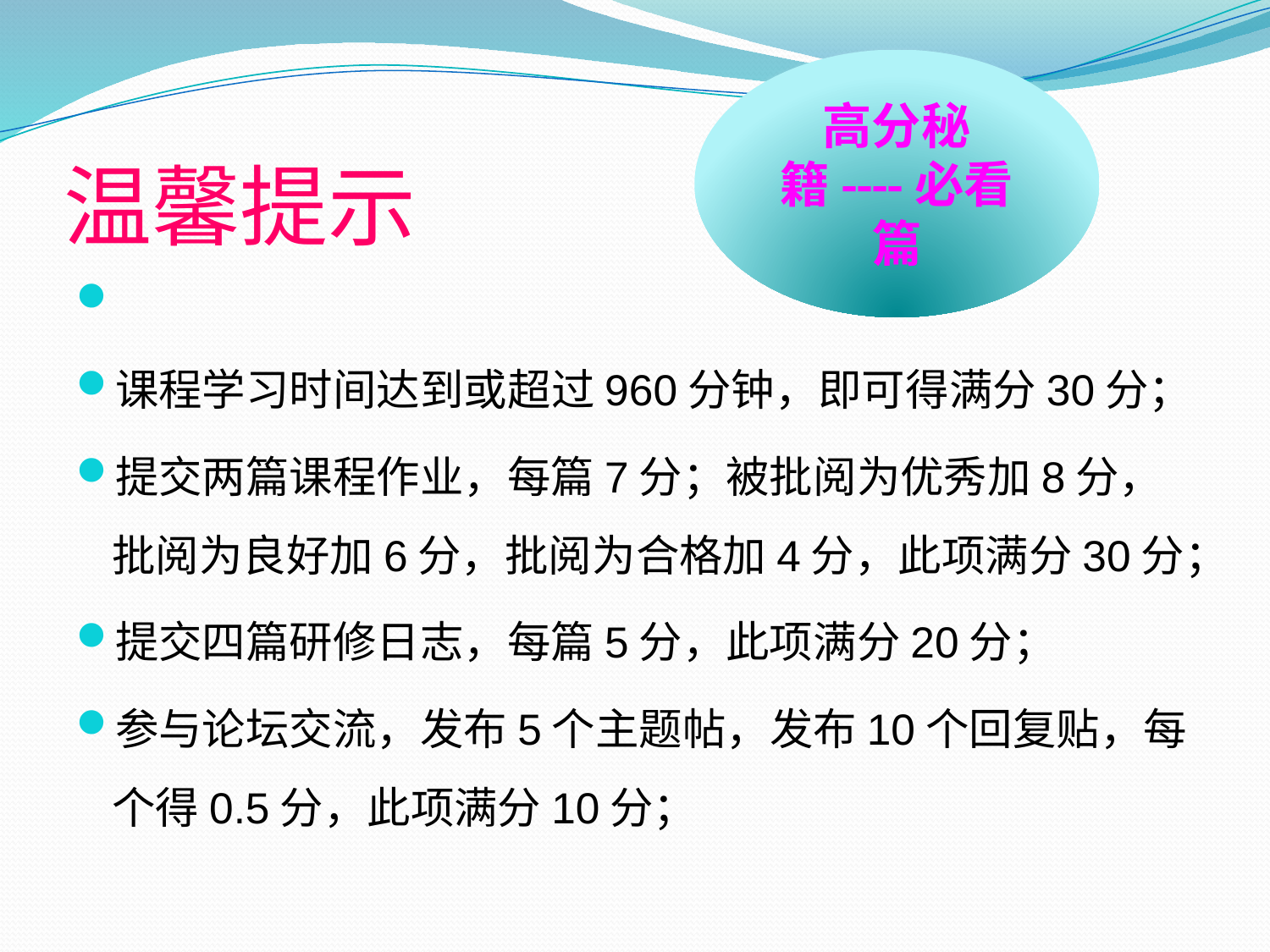

高分秘籍----必看篇
# 温馨提示

课程学习时间达到或超过960分钟，即可得满分30分；
提交两篇课程作业，每篇7分；被批阅为优秀加8分，批阅为良好加6分，批阅为合格加4分，此项满分30分；
提交四篇研修日志，每篇5分，此项满分20分；
参与论坛交流，发布5个主题帖，发布10个回复贴，每个得0.5分，此项满分10分；